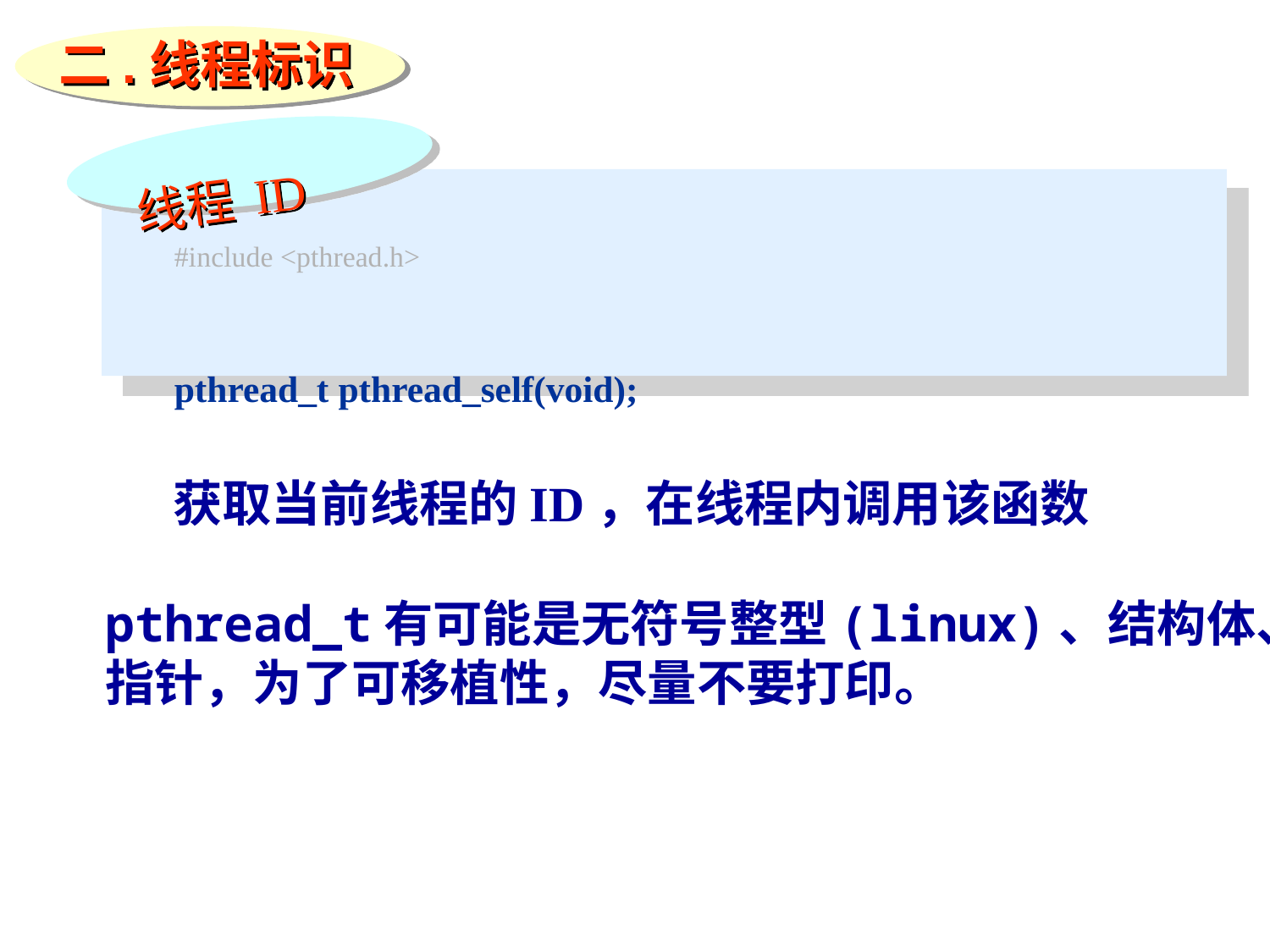

二.线程标识
线程ID

#include <pthread.h>

pthread_t pthread_self(void);
获取当前线程的ID，在线程内调用该函数
pthread_t有可能是无符号整型(linux)、结构体、
指针，为了可移植性，尽量不要打印。